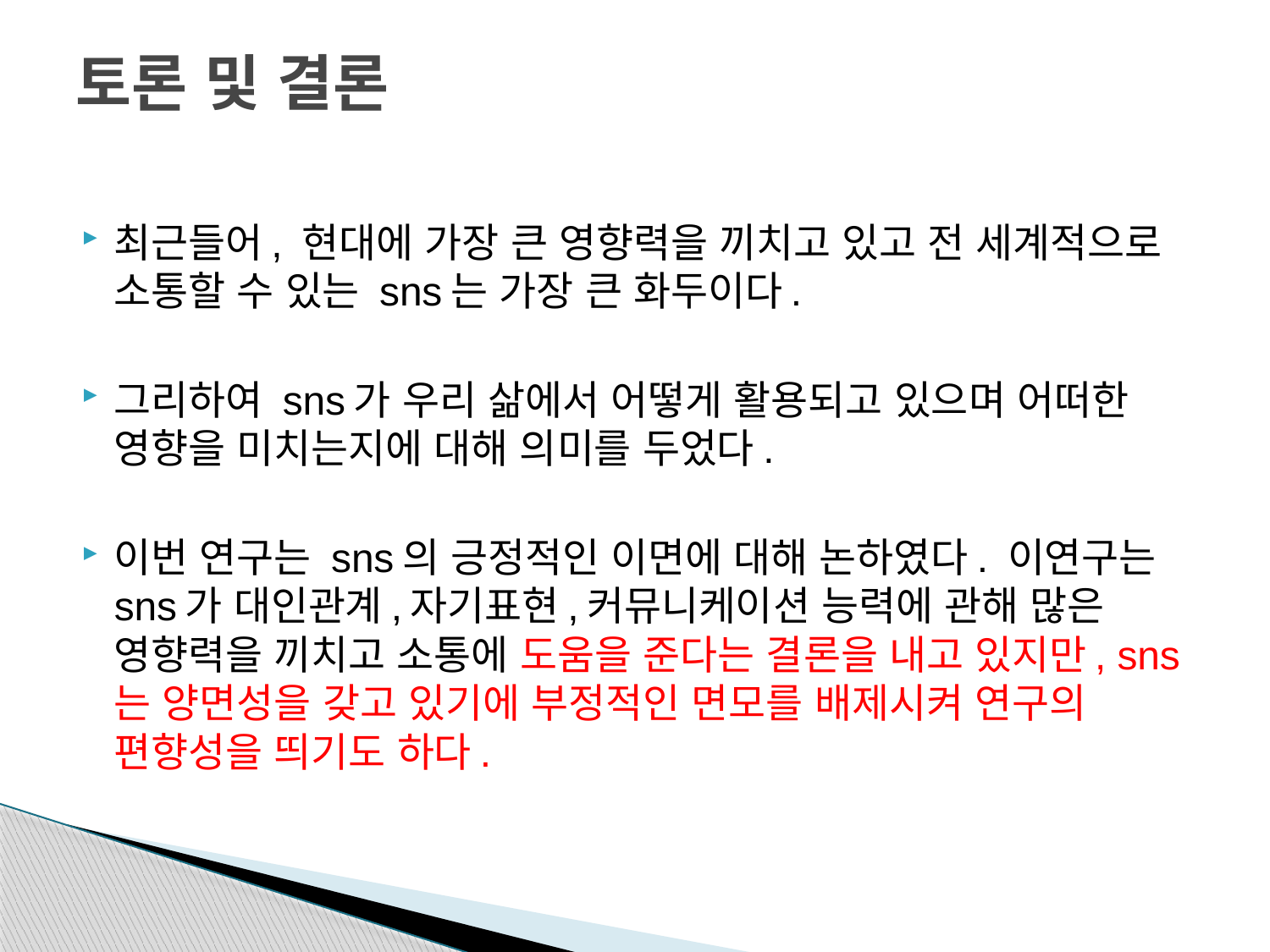

# 토론 및 결론

최근들어, 현대에 가장 큰 영향력을 끼치고 있고 전 세계적으로 소통할 수 있는 sns는 가장 큰 화두이다.

그리하여 sns가 우리 삶에서 어떻게 활용되고 있으며 어떠한 영향을 미치는지에 대해 의미를 두었다.

이번 연구는 sns의 긍정적인 이면에 대해 논하였다. 이연구는 sns가 대인관계,자기표현,커뮤니케이션 능력에 관해 많은 영향력을 끼치고 소통에 도움을 준다는 결론을 내고 있지만, sns는 양면성을 갖고 있기에 부정적인 면모를 배제시켜 연구의 편향성을 띄기도 하다.